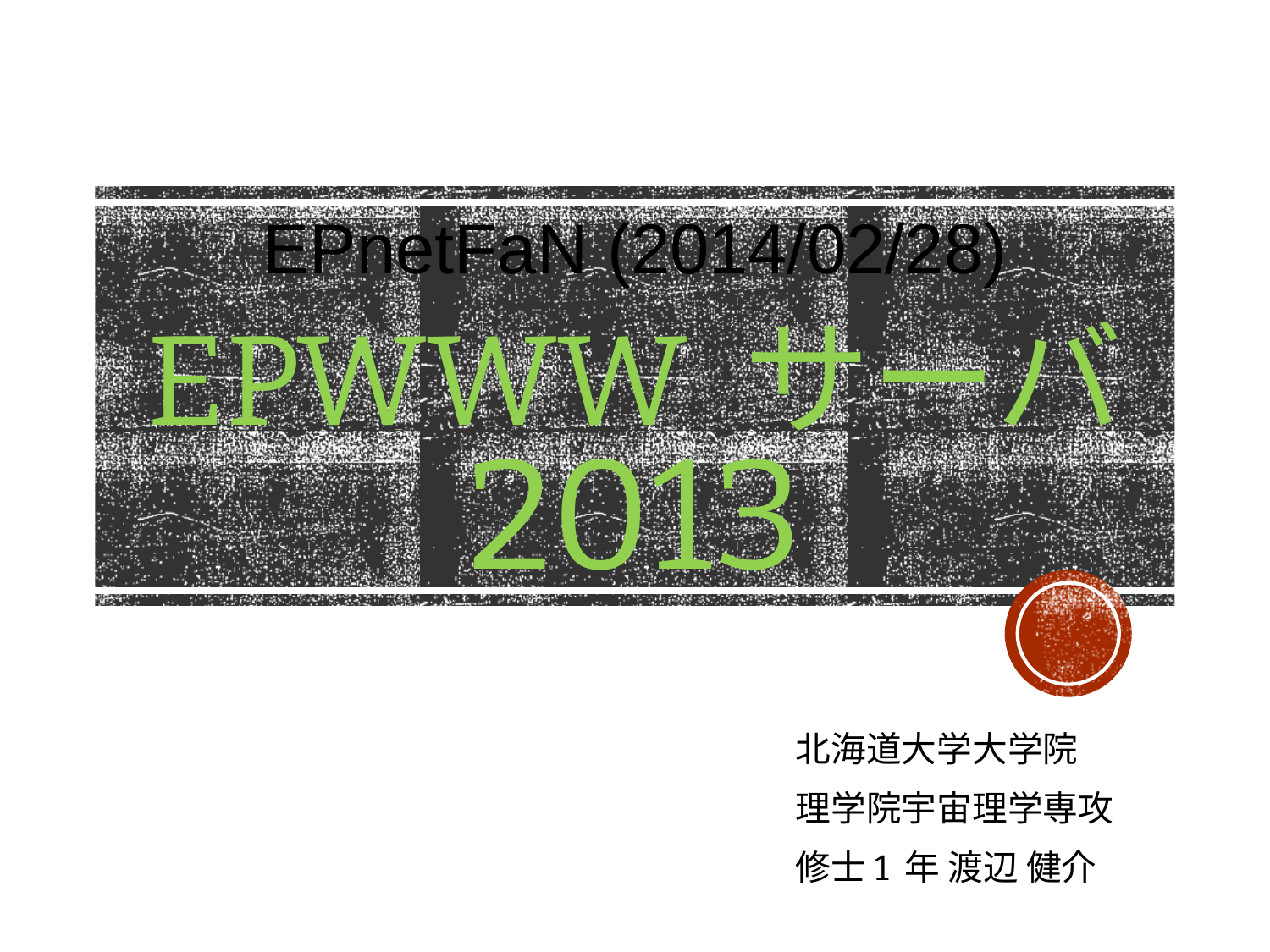

# EPnetFaN (2014/02/28) epwWW サーバ 2013
北海道大学大学院
理学院宇宙理学専攻
修士1 年 渡辺 健介